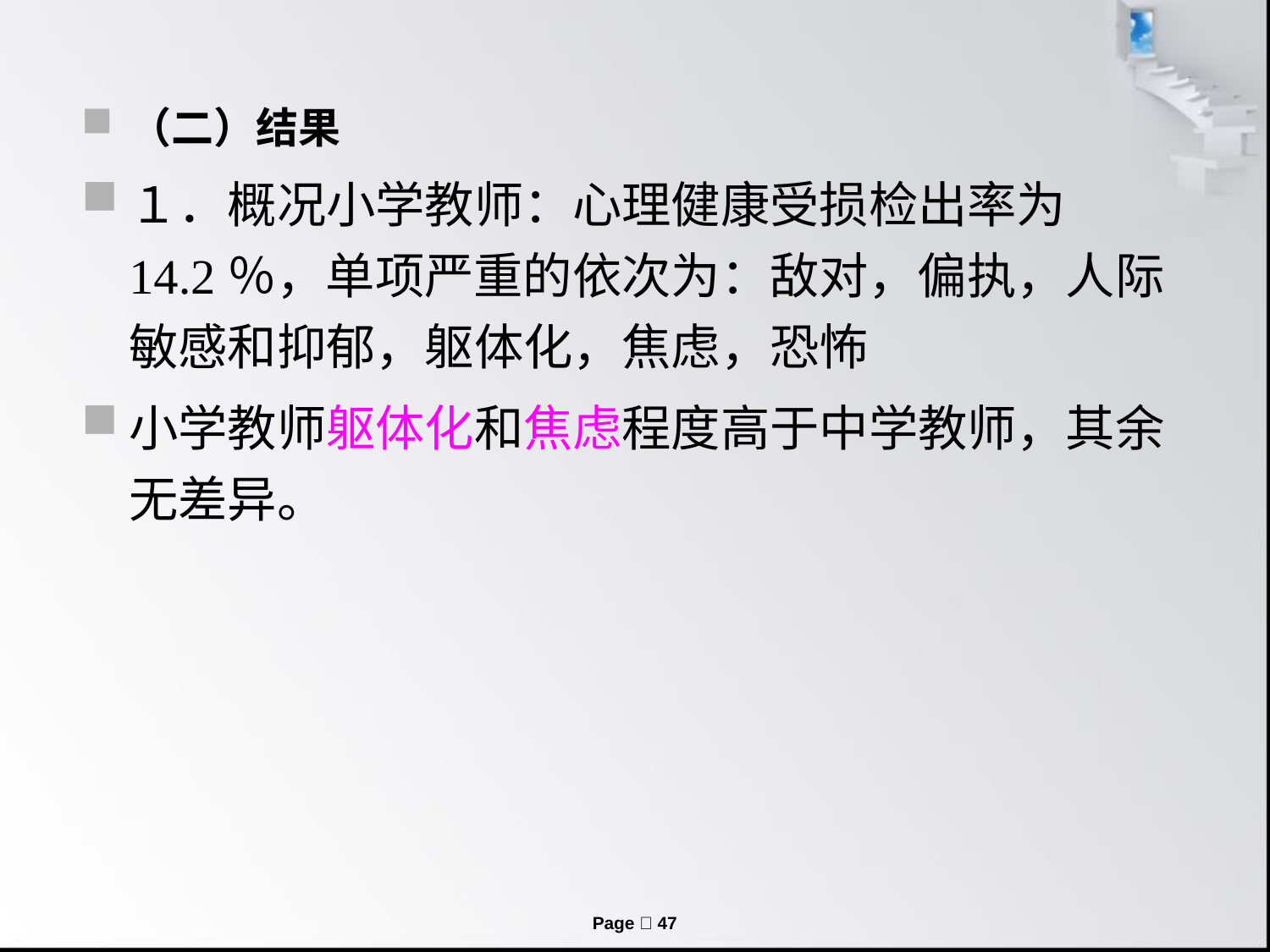

（二）结果
１．概况小学教师：心理健康受损检出率为14.2％，单项严重的依次为：敌对，偏执，人际敏感和抑郁，躯体化，焦虑，恐怖
小学教师躯体化和焦虑程度高于中学教师，其余无差异。